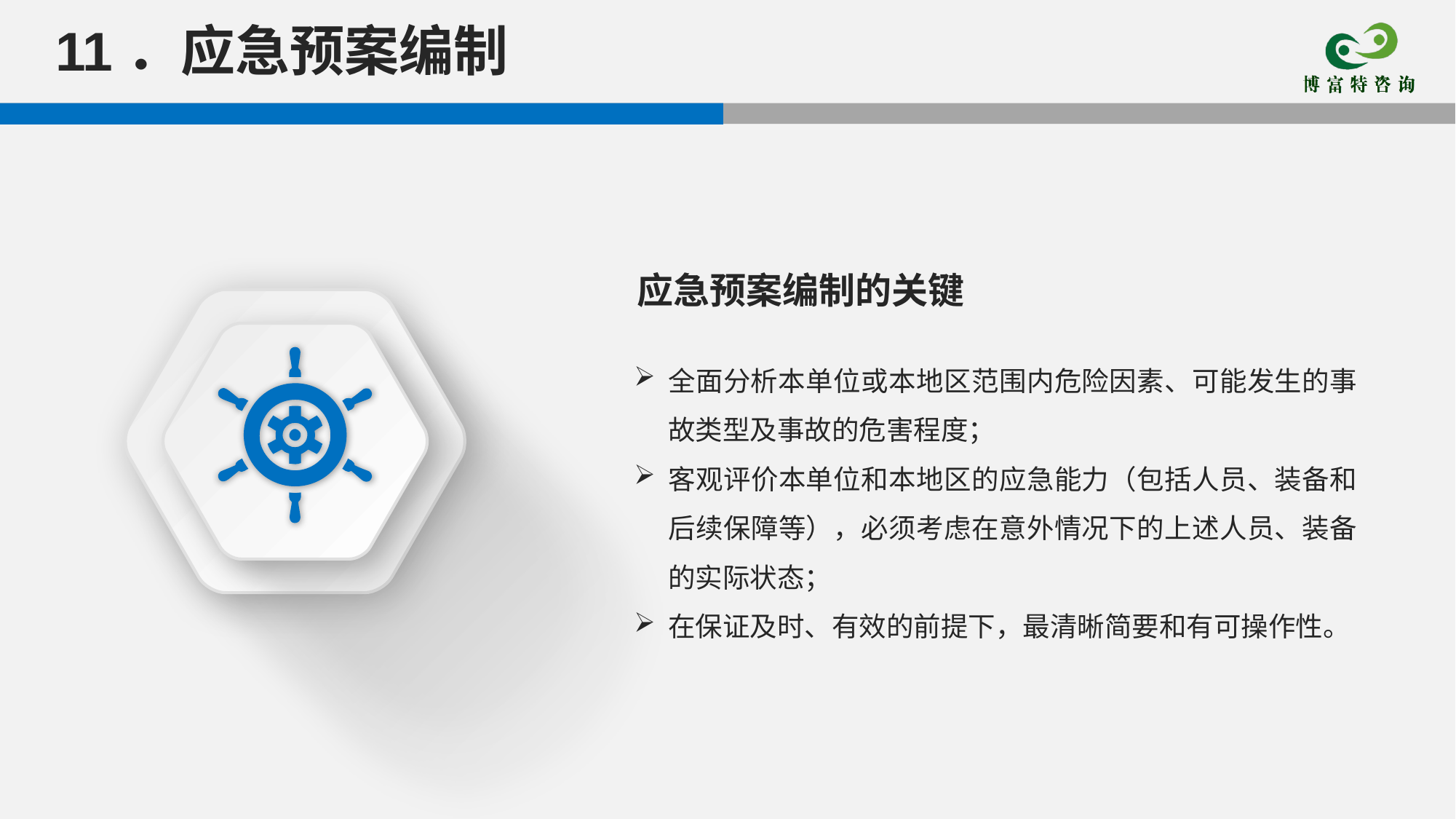

11．应急预案编制

应急预案编制的关键
全面分析本单位或本地区范围内危险因素、可能发生的事故类型及事故的危害程度；
客观评价本单位和本地区的应急能力（包括人员、装备和后续保障等），必须考虑在意外情况下的上述人员、装备的实际状态；
在保证及时、有效的前提下，最清晰简要和有可操作性。